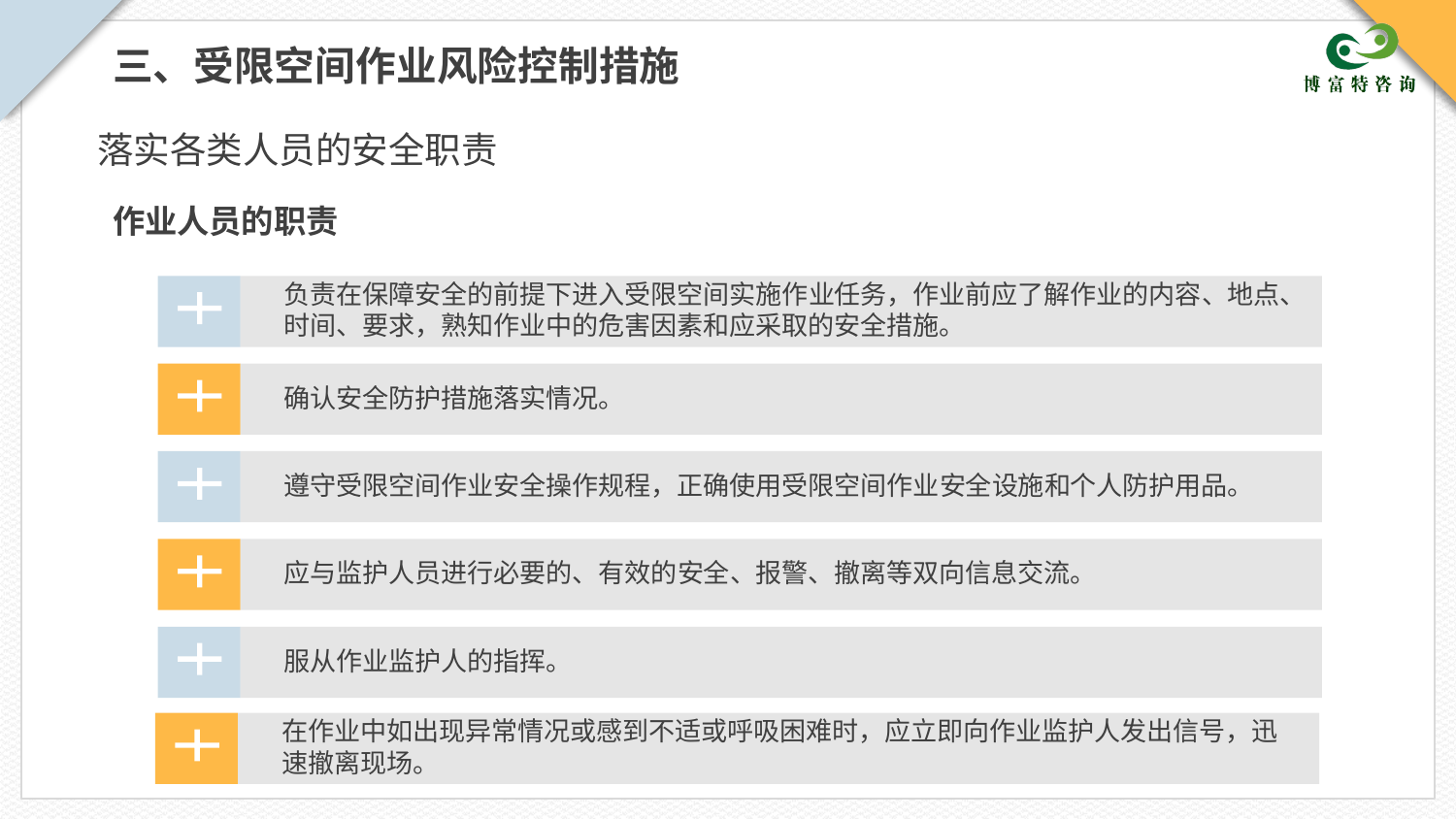

三、受限空间作业风险控制措施
落实各类人员的安全职责
作业人员的职责

负责在保障安全的前提下进入受限空间实施作业任务，作业前应了解作业的内容、地点、时间、要求，熟知作业中的危害因素和应采取的安全措施。

确认安全防护措施落实情况。

遵守受限空间作业安全操作规程，正确使用受限空间作业安全设施和个人防护用品。

应与监护人员进行必要的、有效的安全、报警、撤离等双向信息交流。

服从作业监护人的指挥。

在作业中如出现异常情况或感到不适或呼吸困难时，应立即向作业监护人发出信号，迅速撤离现场。